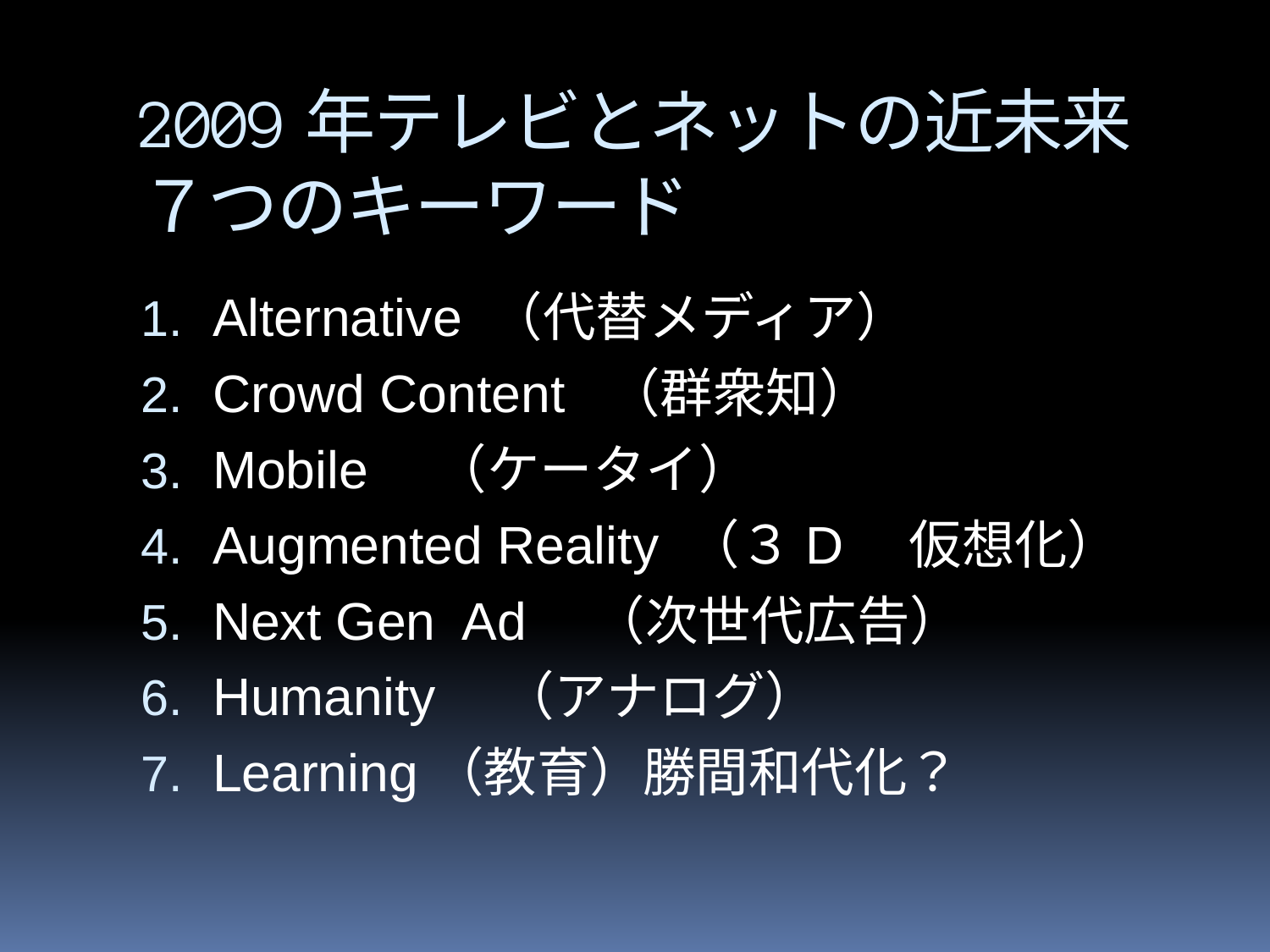

# 2009年テレビとネットの近未来 ７つのキーワード
Alternative （代替メディア）
Crowd Content  （群衆知）
Mobile　（ケータイ）
Augmented Reality （３D　仮想化）
Next Gen  Ad　（次世代広告）
Humanity　（アナログ）
Learning（教育）勝間和代化？